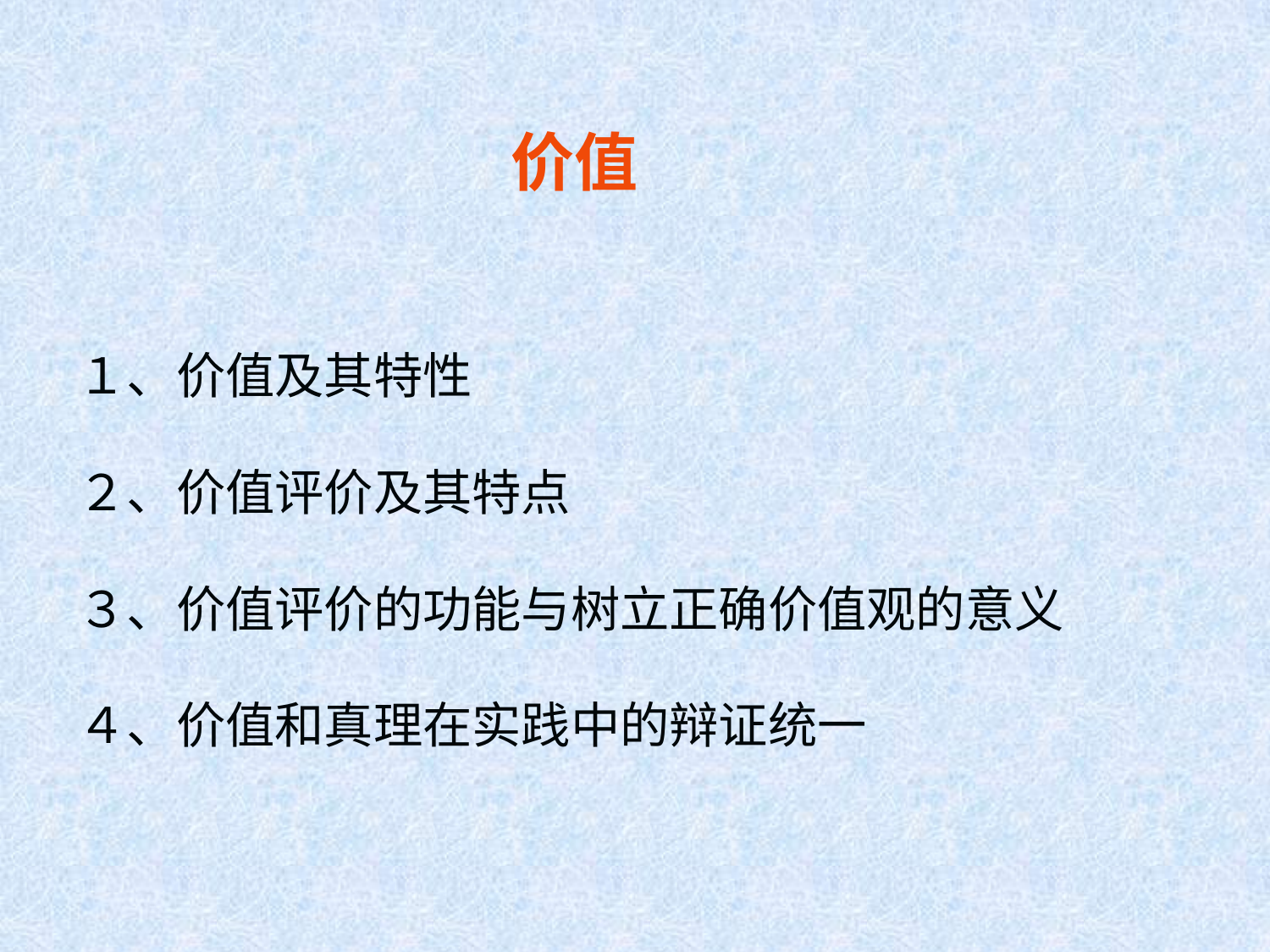

价值
１、价值及其特性
２、价值评价及其特点
３、价值评价的功能与树立正确价值观的意义
４、价值和真理在实践中的辩证统一